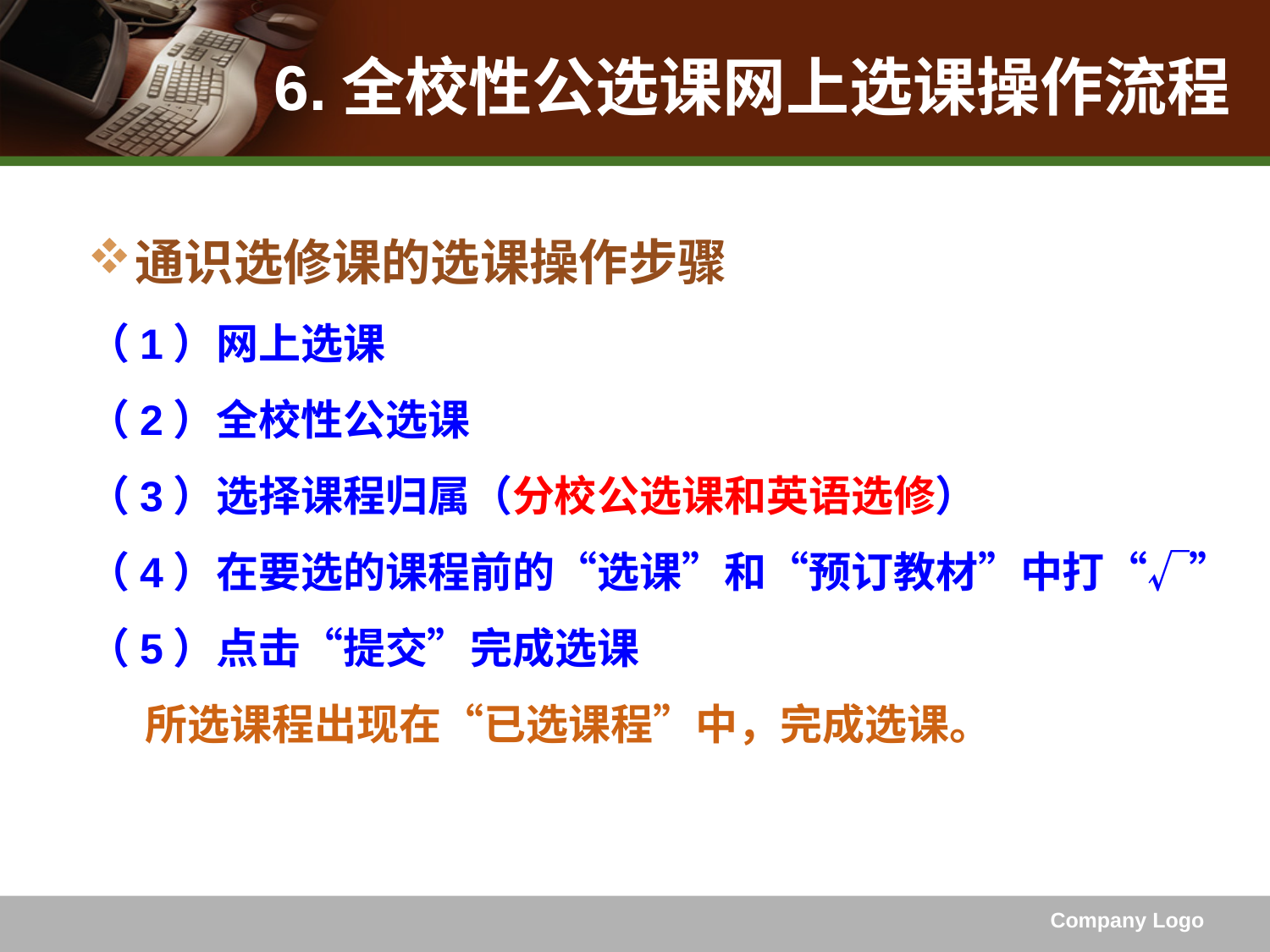

# 6.全校性公选课网上选课操作流程
通识选修课的选课操作步骤
（1）网上选课
（2）全校性公选课
（3）选择课程归属（分校公选课和英语选修）
（4）在要选的课程前的“选课”和“预订教材”中打“√”
（5）点击“提交”完成选课
     所选课程出现在“已选课程”中，完成选课。
Company Logo